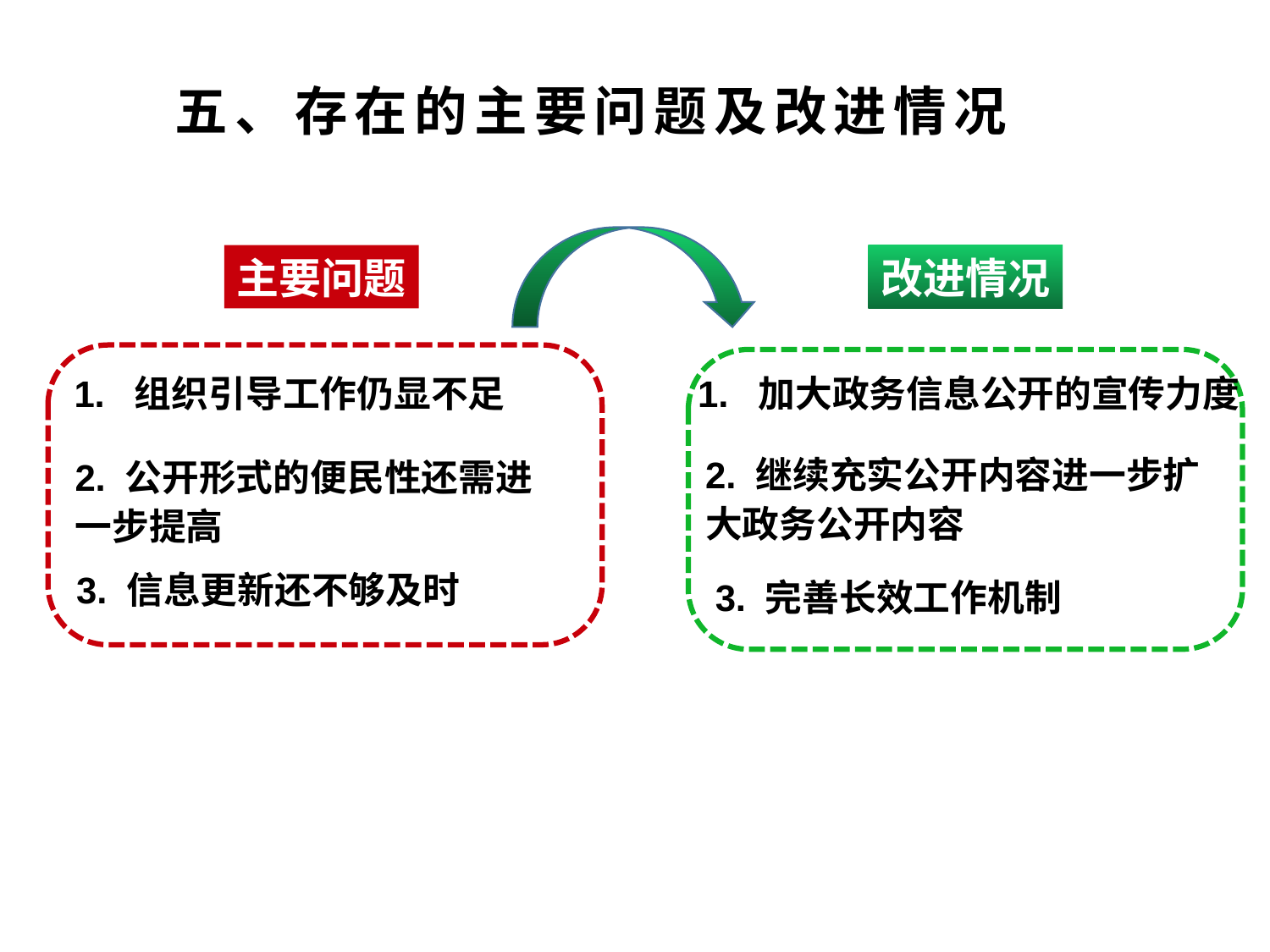

五、存在的主要问题及改进情况

主要问题
改进情况

1.  加大政务信息公开的宣传力度
1.  组织引导工作仍显不足
2. 继续充实公开内容进一步扩大政务公开内容
2. 公开形式的便民性还需进一步提高
3. 信息更新还不够及时
3. 完善长效工作机制